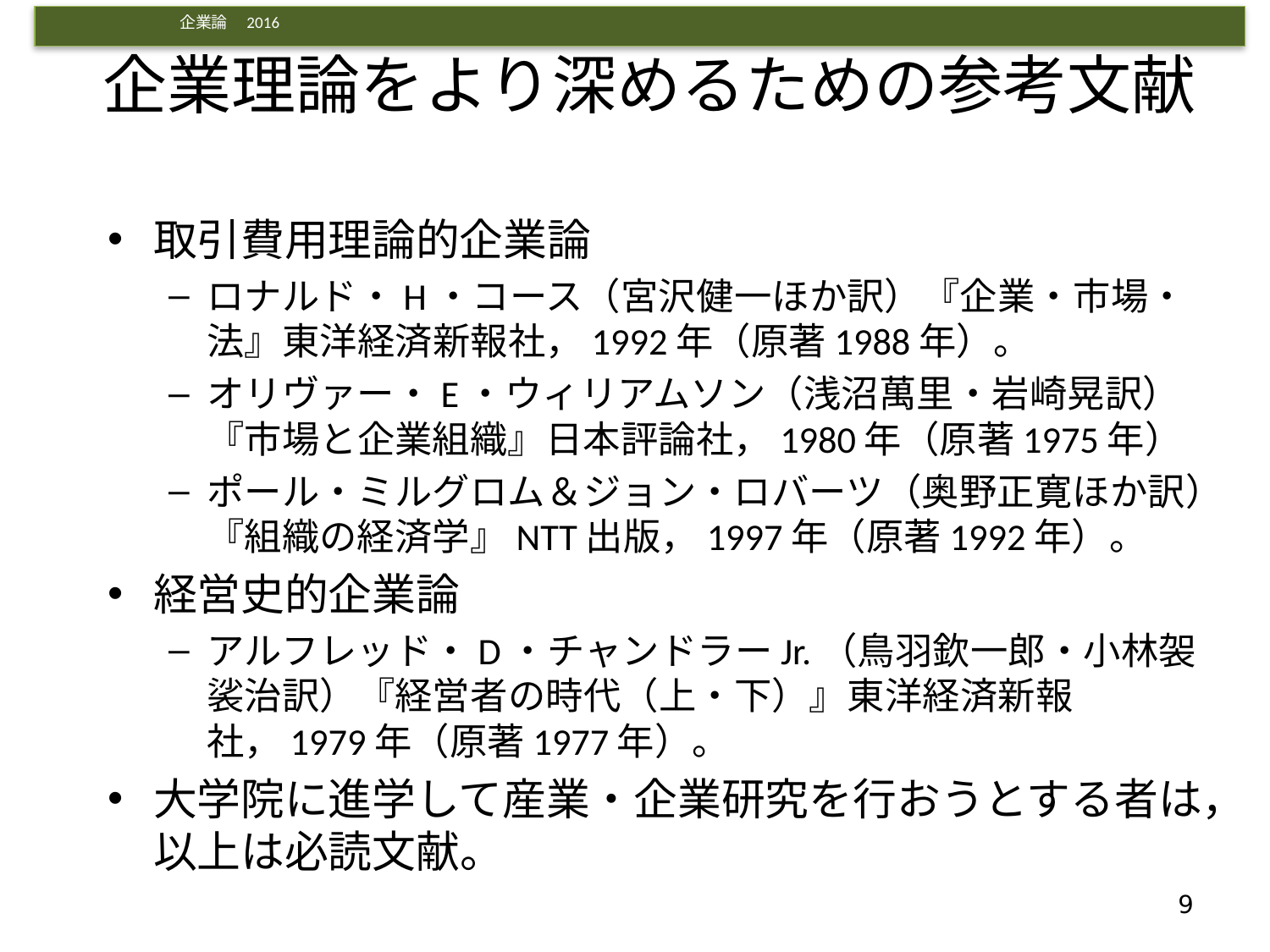

# 企業理論をより深めるための参考文献
取引費用理論的企業論
ロナルド・H・コース（宮沢健一ほか訳）『企業・市場・法』東洋経済新報社，1992年（原著1988年）。
オリヴァー・E・ウィリアムソン（浅沼萬里・岩崎晃訳）『市場と企業組織』日本評論社，1980年（原著1975年）
ポール・ミルグロム＆ジョン・ロバーツ（奥野正寛ほか訳）『組織の経済学』NTT出版，1997年（原著1992年）。
経営史的企業論
アルフレッド・D・チャンドラーJr.（鳥羽欽一郎・小林袈裟治訳）『経営者の時代（上・下）』東洋経済新報社，1979年（原著1977年）。
大学院に進学して産業・企業研究を行おうとする者は，以上は必読文献。
9